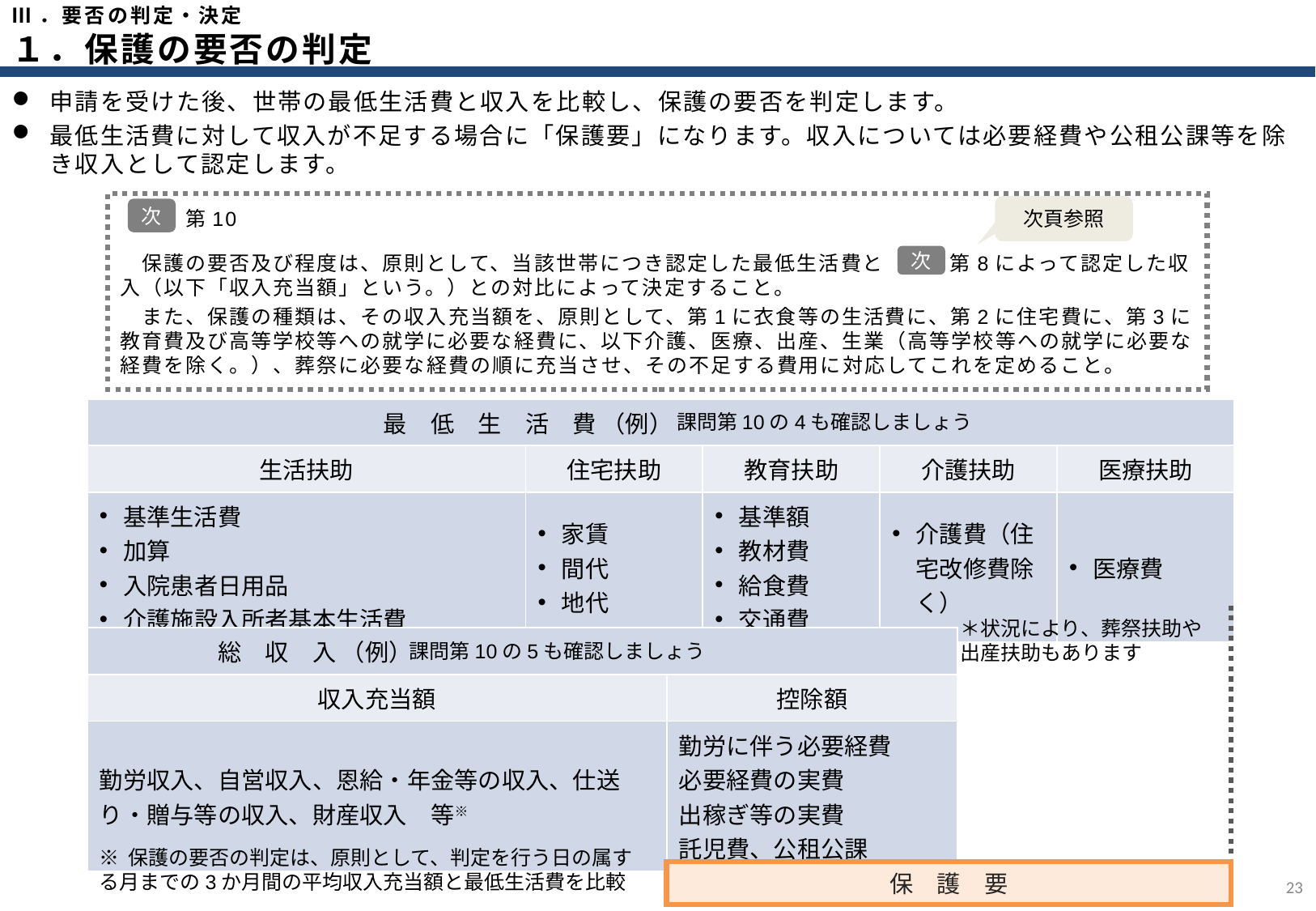

Ⅲ．要否の判定・決定
１．保護の要否の判定
申請を受けた後、世帯の最低生活費と収入を比較し、保護の要否を判定します。
最低生活費に対して収入が不足する場合に「保護要」になります。収入については必要経費や公租公課等を除き収入として認定します。
　　　第10
　保護の要否及び程度は、原則として、当該世帯につき認定した最低生活費と　　　第8によって認定した収入（以下「収入充当額」という。）との対比によって決定すること。
　また、保護の種類は、その収入充当額を、原則として、第1に衣食等の生活費に、第2に住宅費に、第3に教育費及び高等学校等への就学に必要な経費に、以下介護、医療、出産、生業（高等学校等への就学に必要な経費を除く。）、葬祭に必要な経費の順に充当させ、その不足する費用に対応してこれを定めること。
次頁参照
次
次
| 最　低　生　活　費 （例） |  |  |  |  |
| --- | --- | --- | --- | --- |
| 生活扶助 | 住宅扶助 | 教育扶助 | 介護扶助 | 医療扶助 |
| 基準生活費 加算 入院患者日用品 介護施設入所者基本生活費 | 家賃 間代 地代 | 基準額 教材費 給食費 交通費 | 介護費（住宅改修費除く） | 医療費 |
課問第10の4も確認しましょう
＊状況により、葬祭扶助や出産扶助もあります
| 総　収　入 （例） |  |
| --- | --- |
| 収入充当額 | 控除額 |
| 勤労収入、自営収入、恩給・年金等の収入、仕送り・贈与等の収入、財産収入　等※ | 勤労に伴う必要経費 必要経費の実費 出稼ぎ等の実費 託児費、公租公課 |
課問第10の5も確認しましょう
※ 保護の要否の判定は、原則として、判定を行う日の属する月までの3か月間の平均収入充当額と最低生活費を比較
保　護　要
23